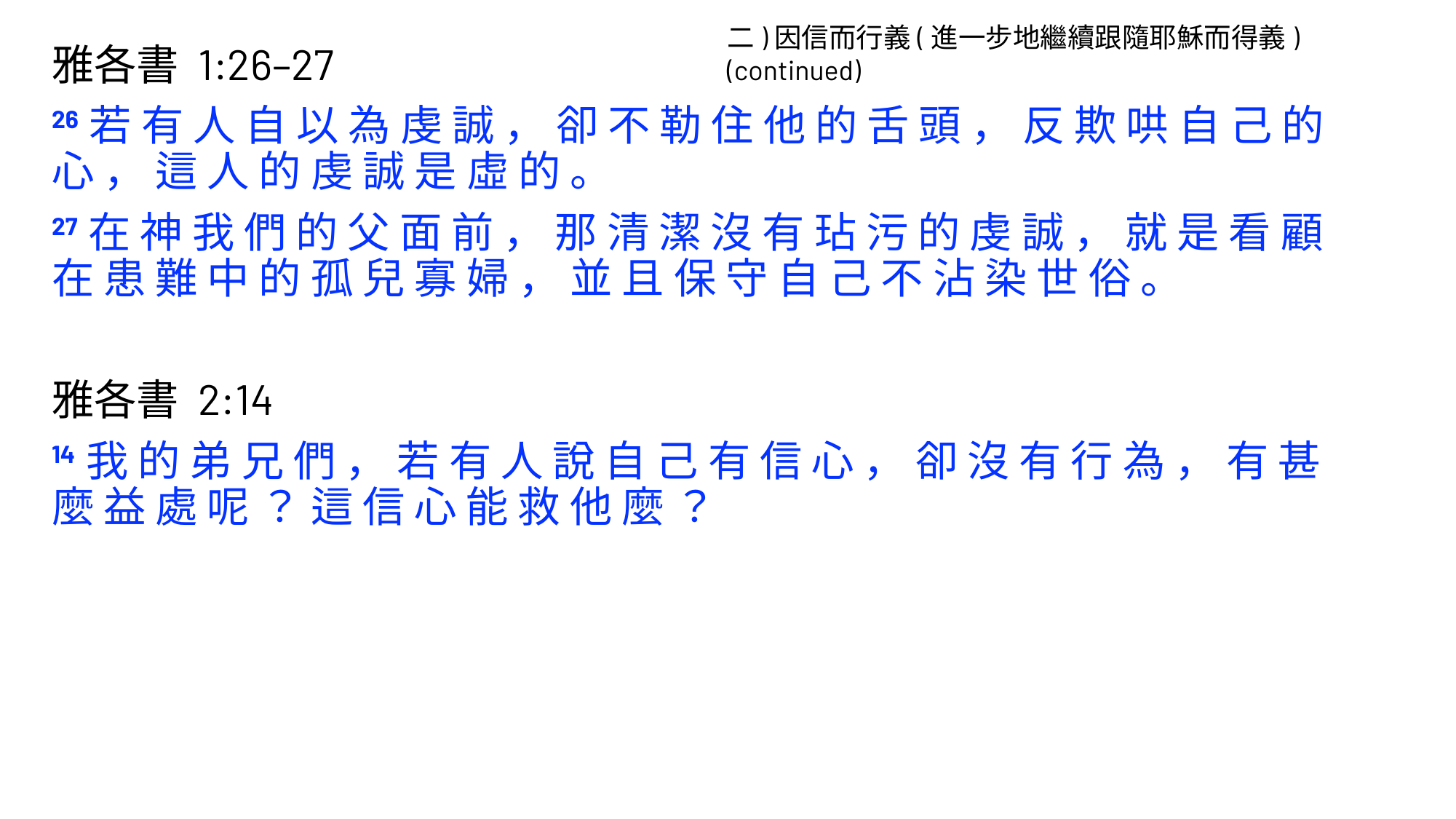

二)因信而行義(進一步地繼續跟隨耶穌而得義) (continued)
雅各書 1:26–27
26 若 有 人 自 以 為 虔 誠 ， 卻 不 勒 住 他 的 舌 頭 ， 反 欺 哄 自 己 的 心 ， 這 人 的 虔 誠 是 虛 的 。
27 在 神 我 們 的 父 面 前 ， 那 清 潔 沒 有 玷 污 的 虔 誠 ， 就 是 看 顧 在 患 難 中 的 孤 兒 寡 婦 ， 並 且 保 守 自 己 不 沾 染 世 俗 。

雅各書 2:14
14 我 的 弟 兄 們 ， 若 有 人 說 自 己 有 信 心 ， 卻 沒 有 行 為 ， 有 甚 麼 益 處 呢 ？ 這 信 心 能 救 他 麼 ？